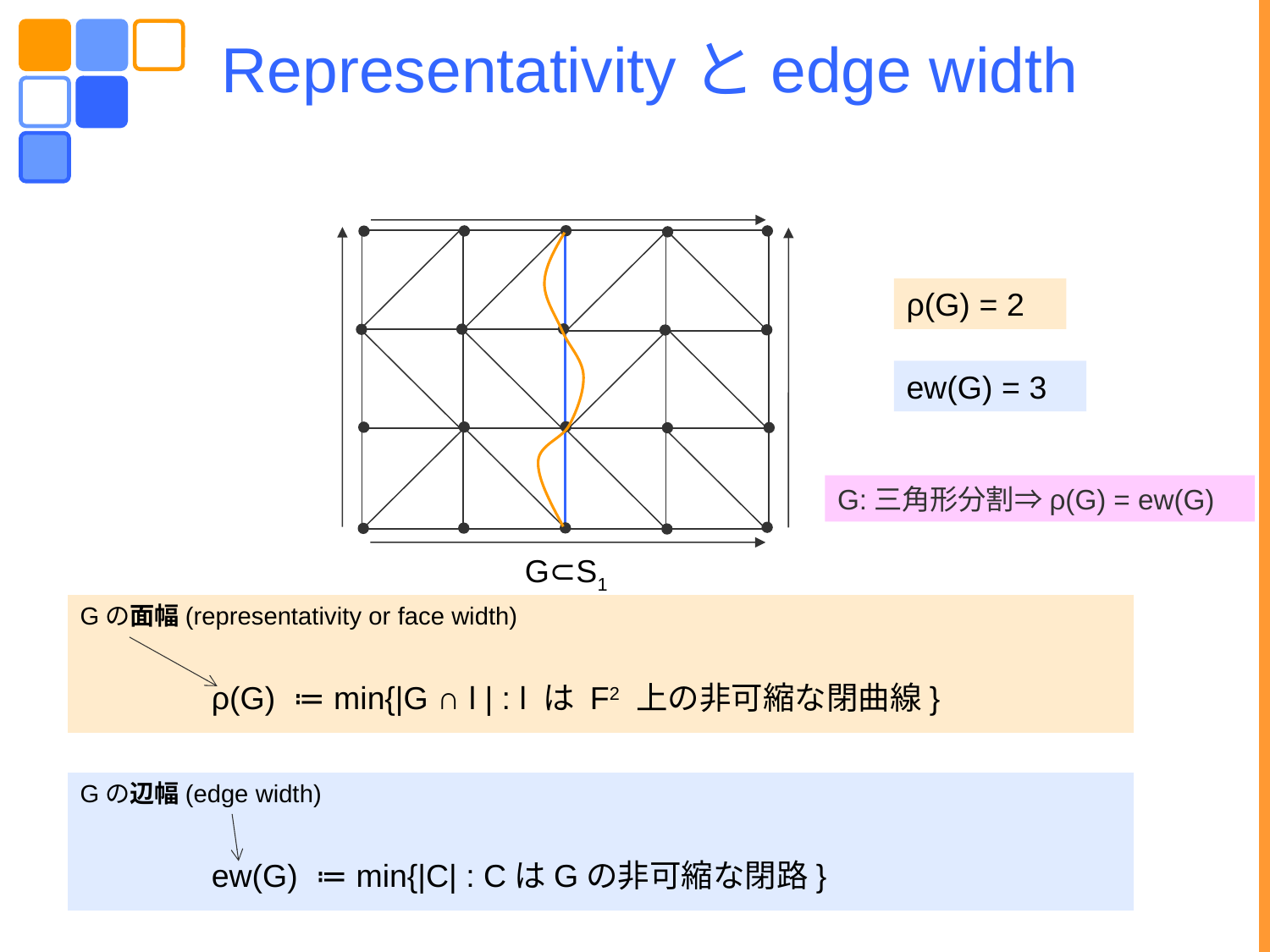

Representativityとedge width

ρ(G) = 2

ew(G) = 3

G:三角形分割⇒ρ(G) = ew(G)

G⊂S1
Gの面幅(representativity or face width)

ρ(G)  ≔ min{|G ∩ l | : l は F2 上の非可縮な閉曲線}

Gの辺幅(edge width)
ew(G)  ≔ min{|C| : CはGの非可縮な閉路}